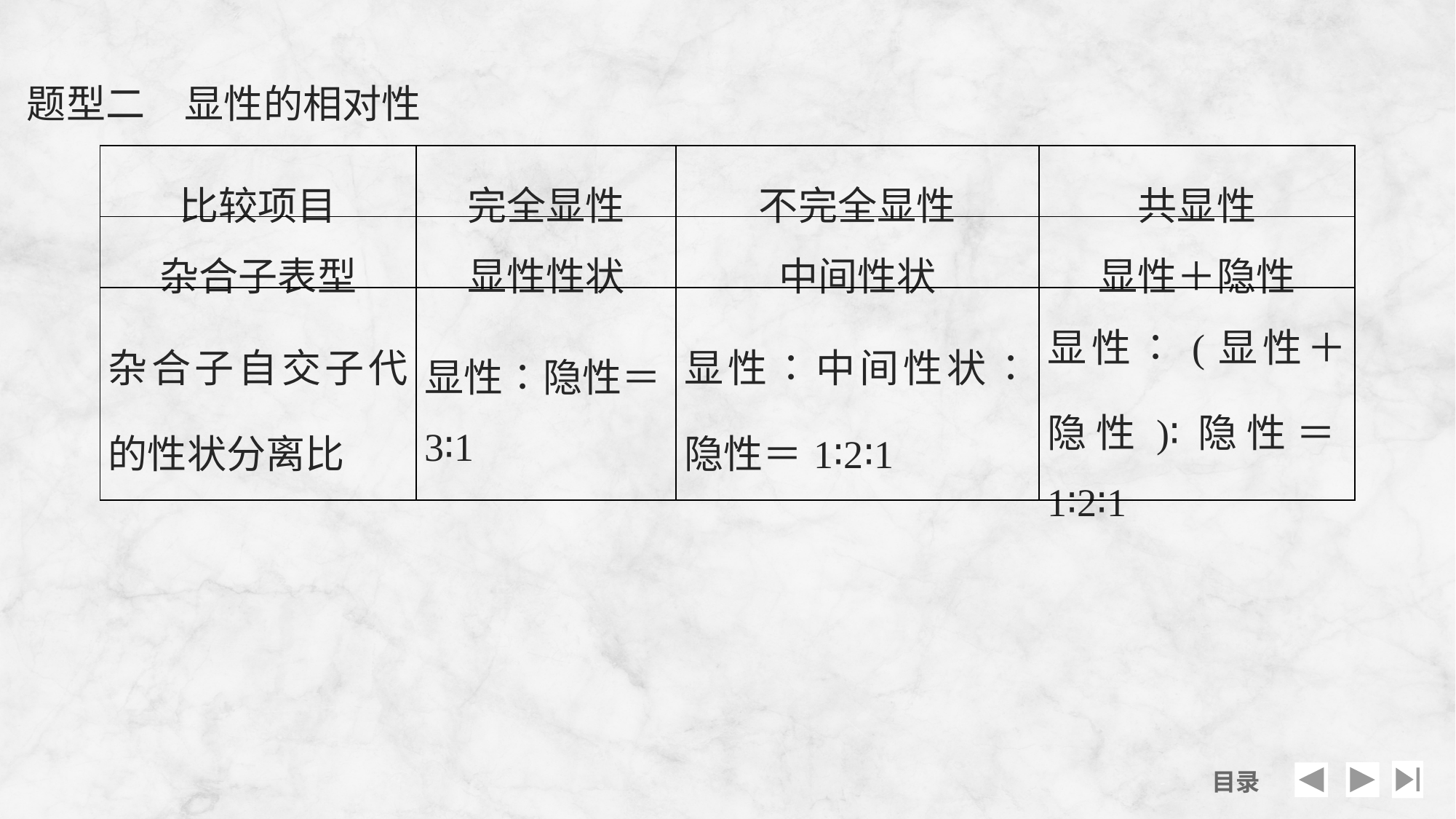

题型二　显性的相对性
| 比较项目 | 完全显性 | 不完全显性 | 共显性 |
| --- | --- | --- | --- |
| 杂合子表型 | 显性性状 | 中间性状 | 显性＋隐性 |
| 杂合子自交子代的性状分离比 | 显性∶隐性＝3∶1 | 显性∶中间性状∶隐性＝1∶2∶1 | 显性∶(显性＋隐性)∶隐性＝1∶2∶1 |